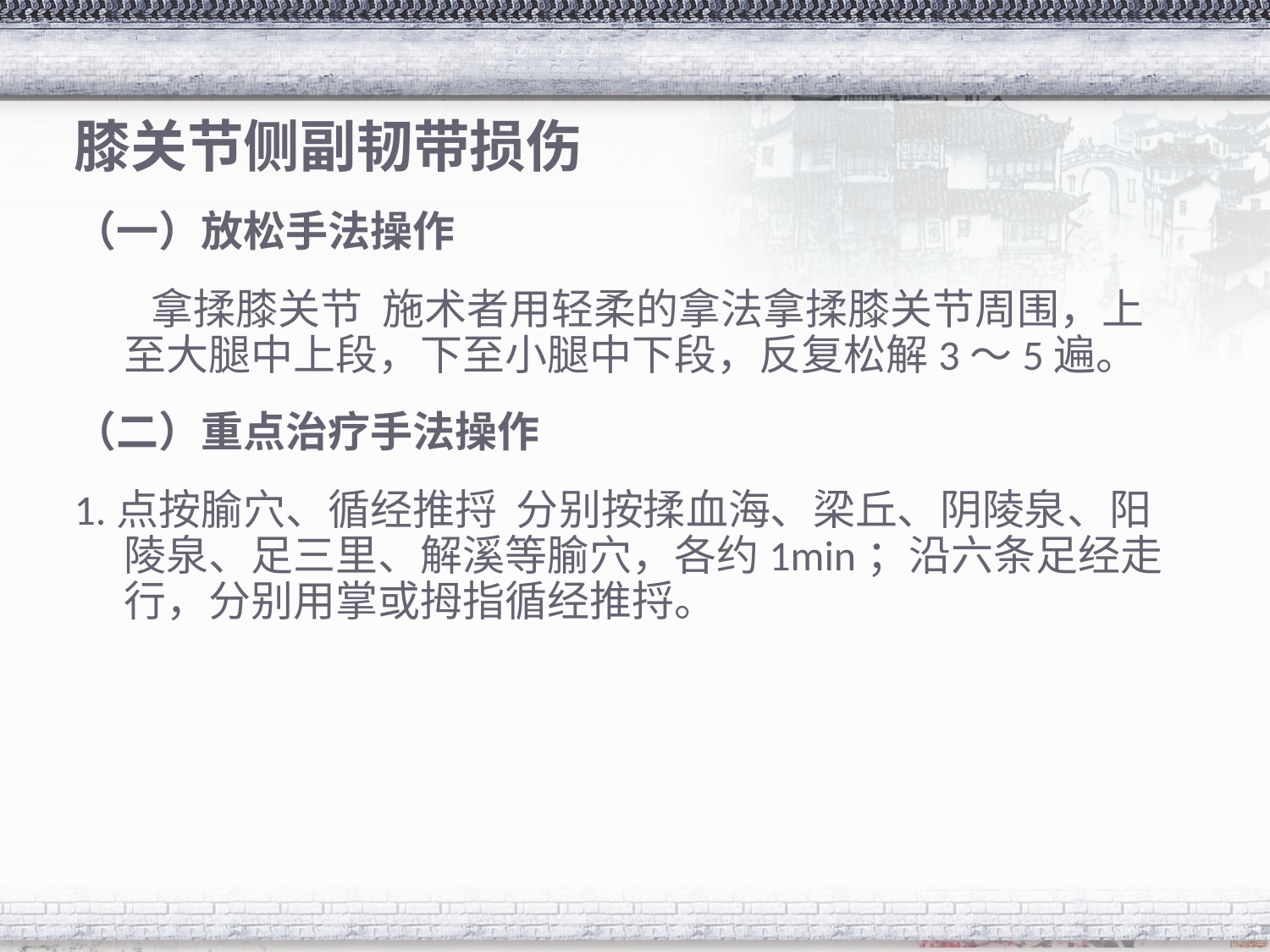

# 膝关节侧副韧带损伤
（一）放松手法操作
       拿揉膝关节  施术者用轻柔的拿法拿揉膝关节周围，上至大腿中上段，下至小腿中下段，反复松解3～5遍。
（二）重点治疗手法操作
1.点按腧穴、循经推捋  分别按揉血海、梁丘、阴陵泉、阳陵泉、足三里、解溪等腧穴，各约1min；沿六条足经走行，分别用掌或拇指循经推捋。